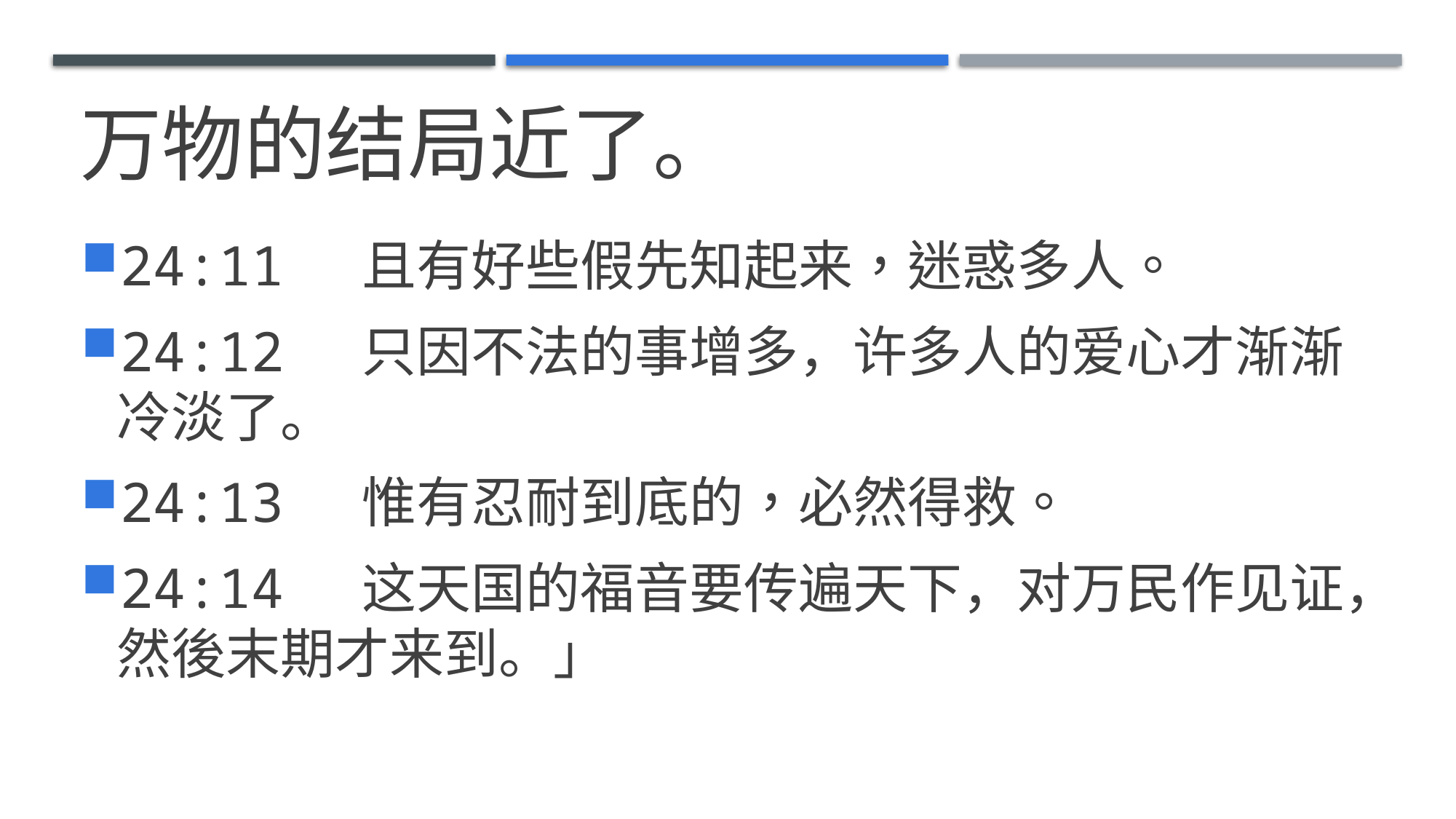

# 万物的结局近了。
24:11  且有好些假先知起来，迷惑多人。
24:12  只因不法的事增多，许多人的爱心才渐渐冷淡了。
24:13  惟有忍耐到底的，必然得救。
24:14  这天国的福音要传遍天下，对万民作见证，然後末期才来到。」